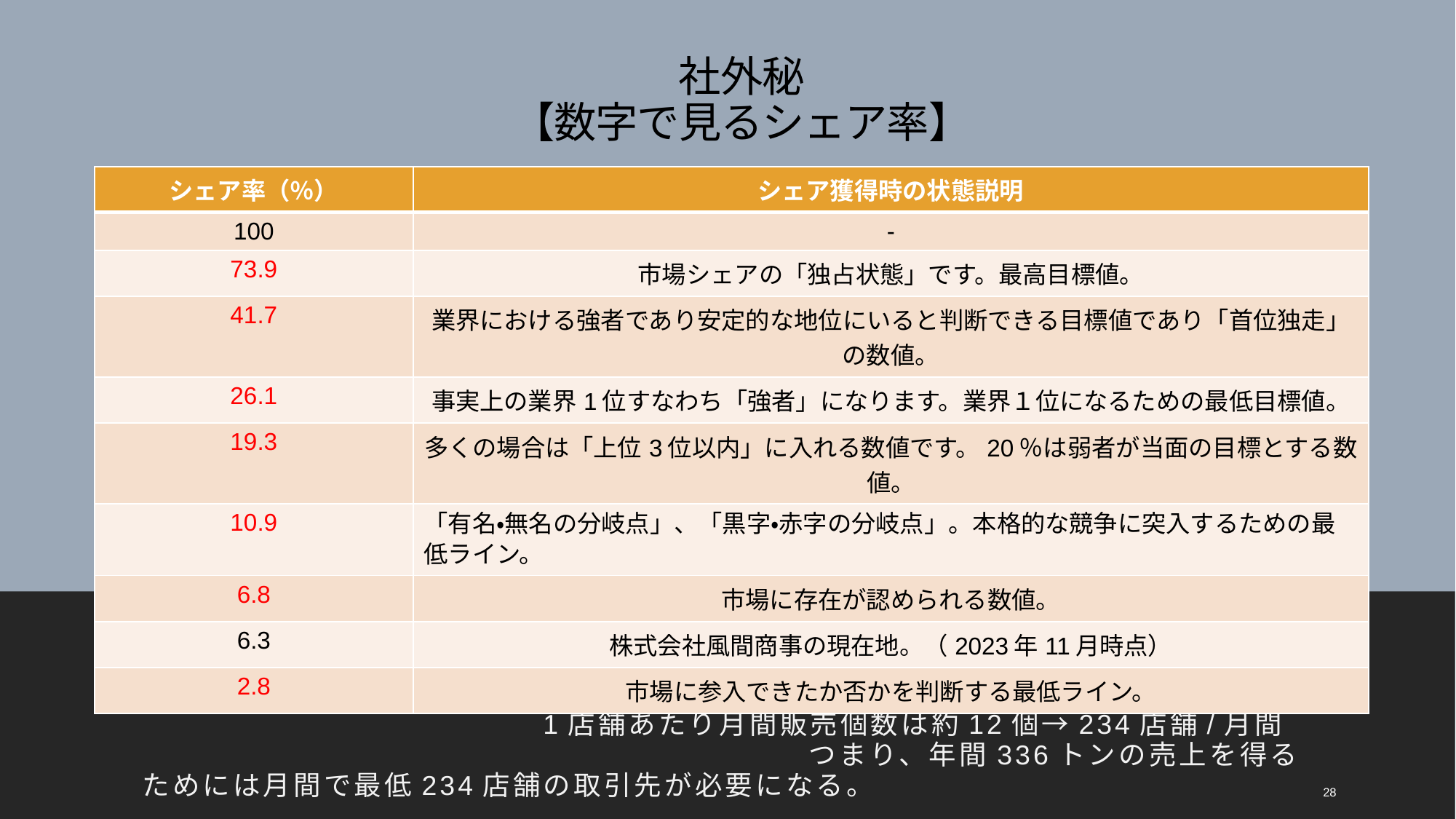

# 社外秘 【数字で見るシェア率】
| シェア率（％） | シェア獲得時の状態説明 |
| --- | --- |
| 100 | - |
| 73.9 | 市場シェアの「独占状態」です。最高目標値。 |
| 41.7 | 業界における強者であり安定的な地位にいると判断できる目標値であり「首位独走」の数値。 |
| 26.1 | 事実上の業界1位すなわち「強者」になります。業界１位になるための最低目標値。 |
| 19.3 | 多くの場合は「上位3位以内」に入れる数値です。20％は弱者が当面の目標とする数値。 |
| 10.9 | 「有名・無名の分岐点」、「黒字・赤字の分岐点」。本格的な競争に突入するための最低ライン。 |
| 6.8 | 市場に存在が認められる数値。 |
| 6.3 | 株式会社風間商事の現在地。（2023年11月時点） |
| 2.8 | 市場に参入できたか否かを判断する最低ライン。 |

株式会社風間商事の現在の取り扱いトン数から見た月間取引件数
年間336トン→336,000㎏/年間→33,600個/年間→2,800個/月間　　　　　　　　　　　　　　　　　　　1店舗あたり月間販売個数は約12個→234店舗/月間　　　　　　　　　　　　　　　　　　　　　　　つまり、年間336トンの売上を得るためには月間で最低234店舗の取引先が必要になる。
28